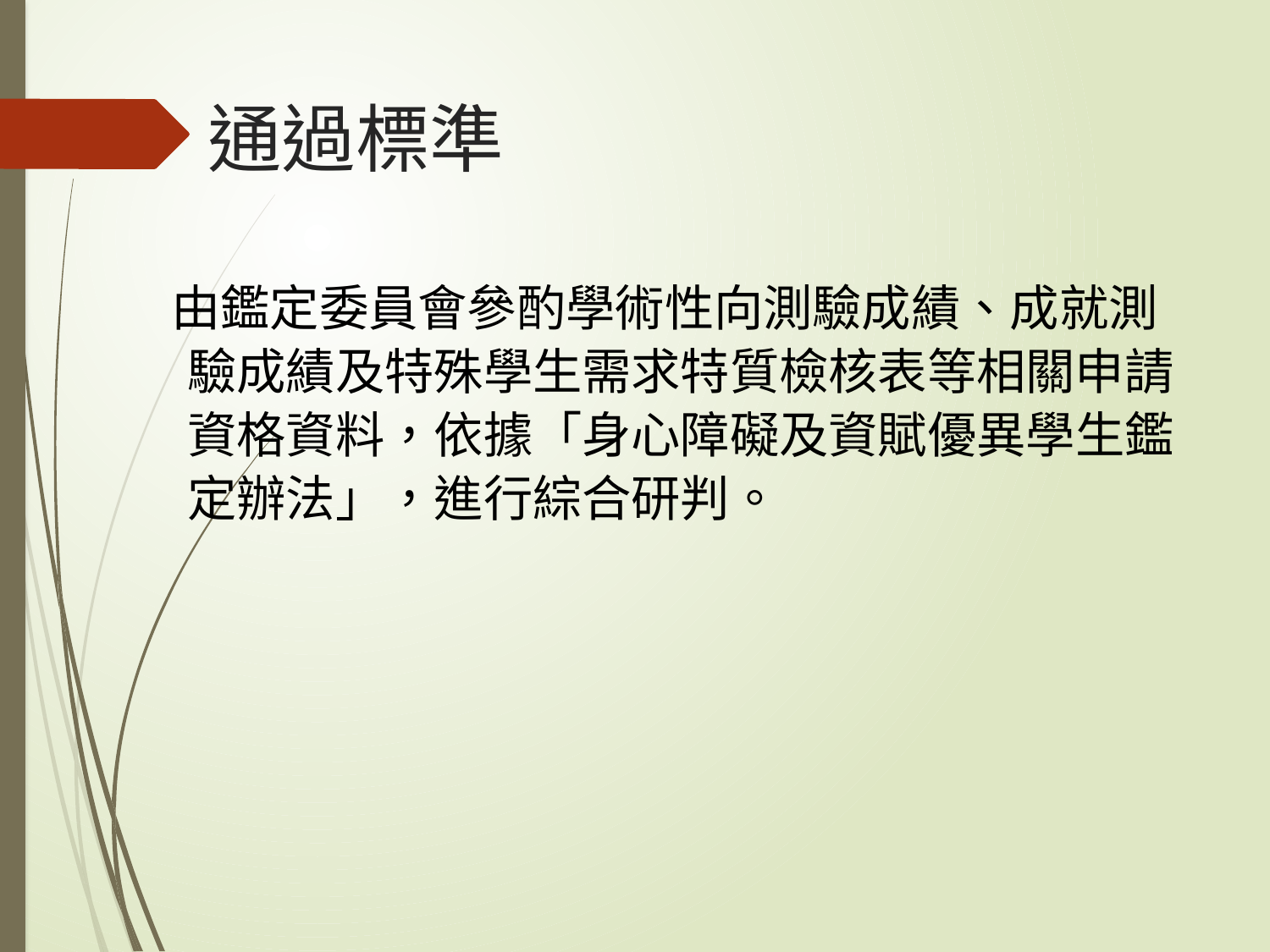

# 通過標準

  由鑑定委員會參酌學術性向測驗成績、成就測驗成績及特殊學生需求特質檢核表等相關申請資格資料，依據「身心障礙及資賦優異學生鑑定辦法」，進行綜合研判。